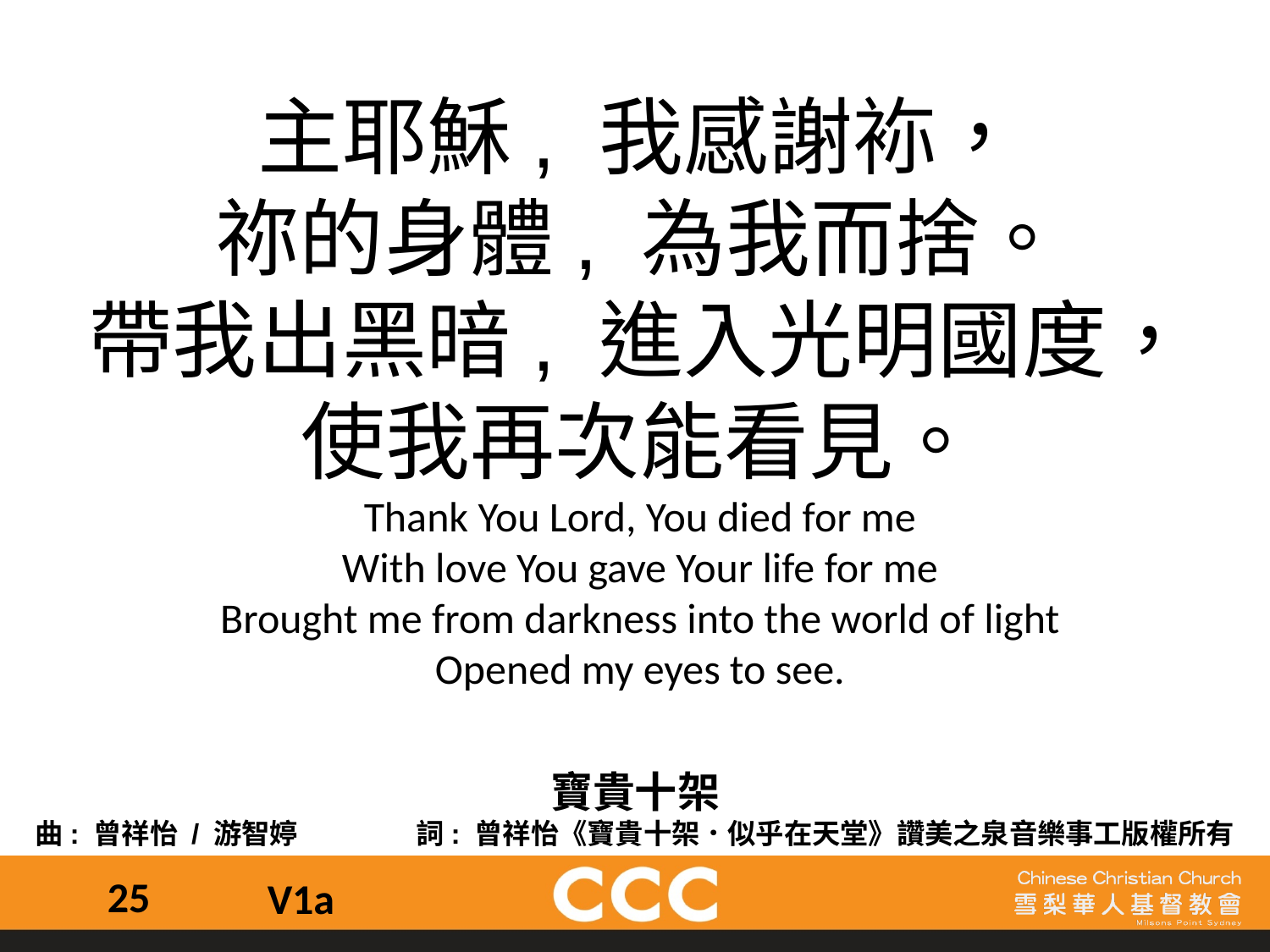

主耶穌, 我感謝袮，
祢的身體, 為我而捨。
帶我出黑暗, 進入光明國度，
使我再次能看見。
Thank You Lord, You died for me
With love You gave Your life for me
Brought me from darkness into the world of light
Opened my eyes to see.
寶貴十架
曲: 曾祥怡 / 游智婷	詞: 曾祥怡《寶貴十架．似乎在天堂》讚美之泉音樂事工版權所有
25
V1a